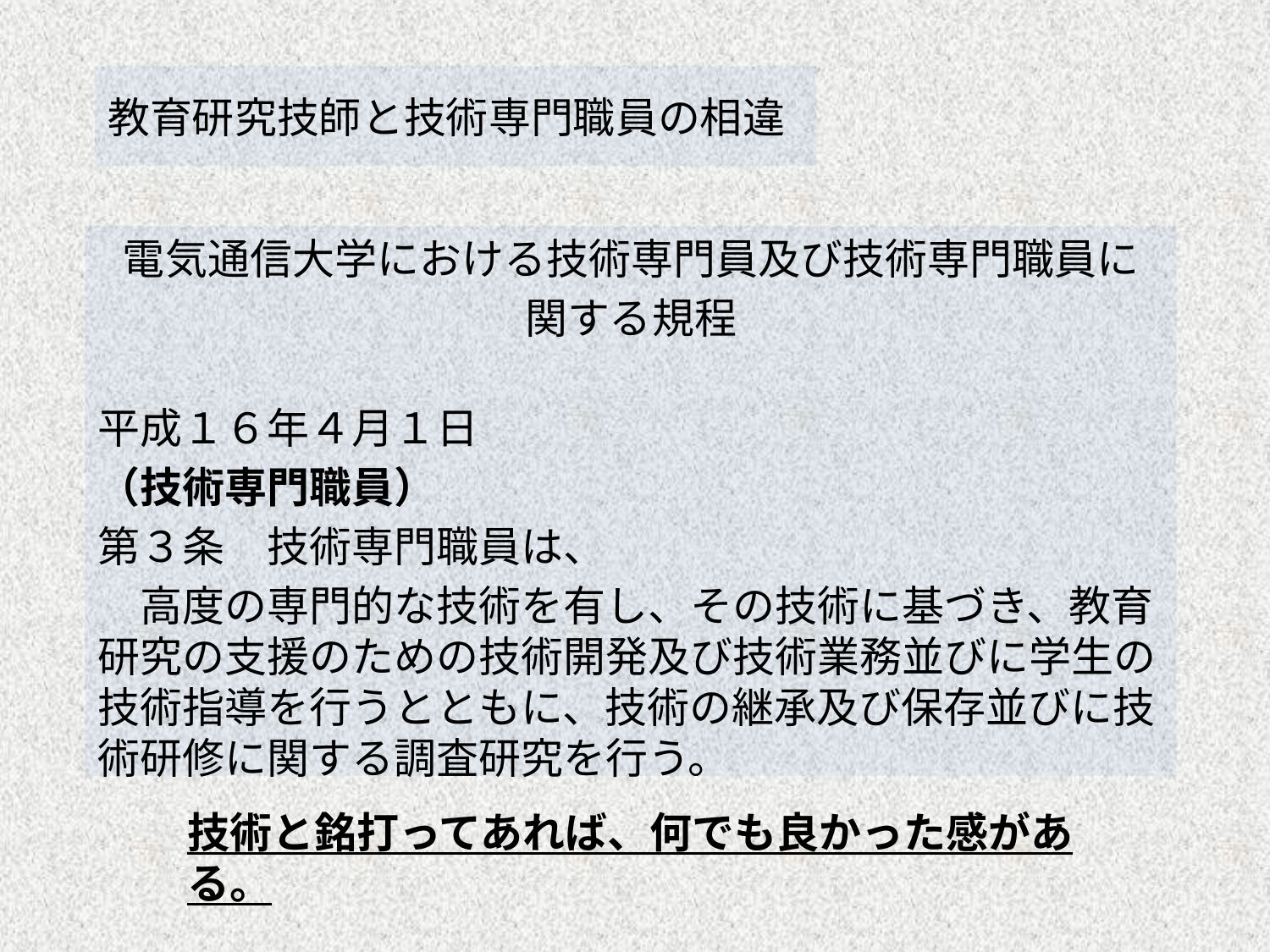

# 教育研究技師と技術専門職員の相違
電気通信大学における技術専門員及び技術専門職員に
関する規程
　　　　　　　　　　　　　　　　　　　　　　　　　平成１６年４月１日
（技術専門職員）
第３条　技術専門職員は、
　高度の専門的な技術を有し、その技術に基づき、教育研究の支援のための技術開発及び技術業務並びに学生の技術指導を行うとともに、技術の継承及び保存並びに技術研修に関する調査研究を行う。
技術と銘打ってあれば、何でも良かった感がある。